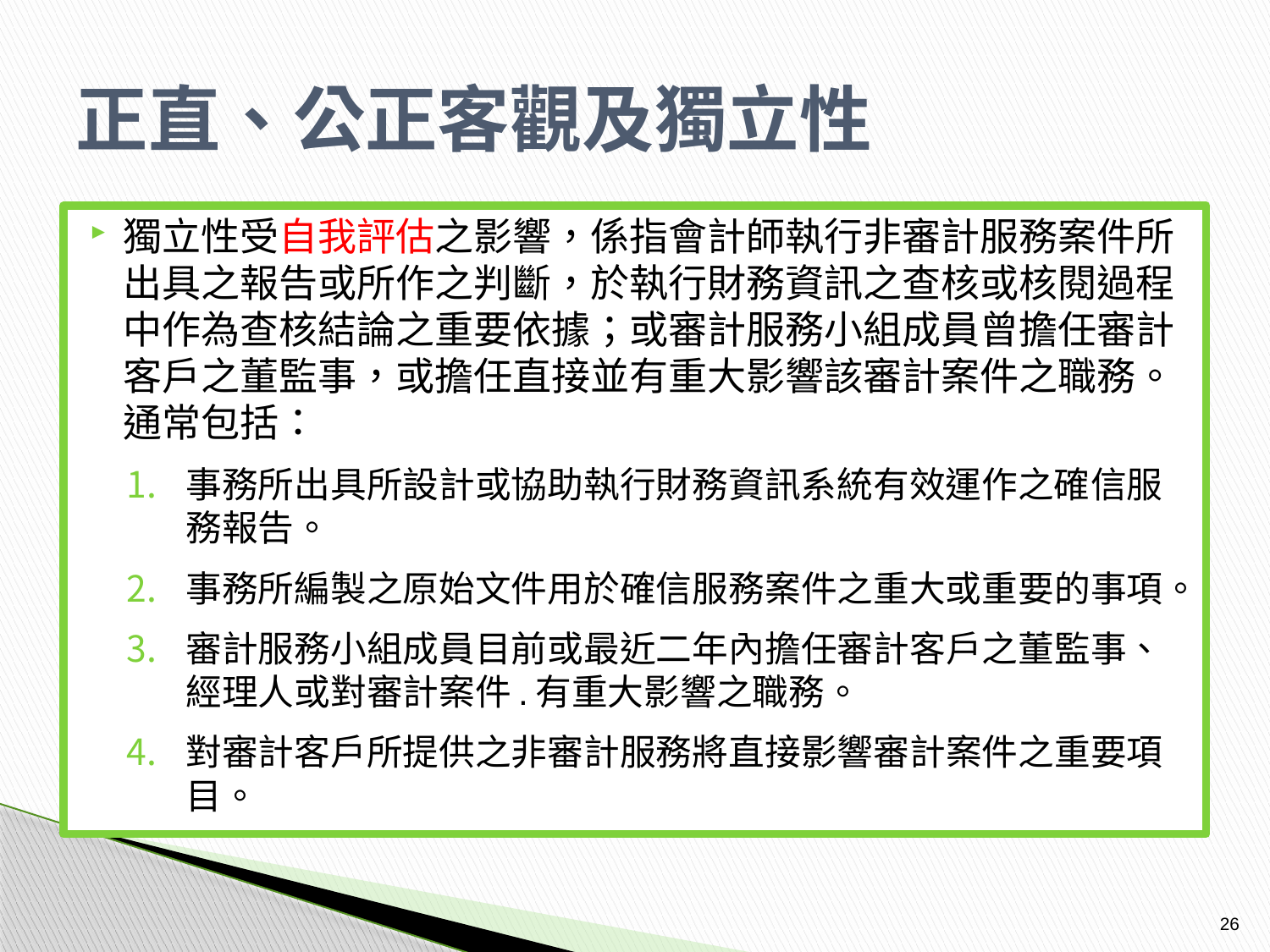

# 正直、公正客觀及獨立性
獨立性受自我評估之影響，係指會計師執行非審計服務案件所出具之報告或所作之判斷，於執行財務資訊之查核或核閱過程中作為查核結論之重要依據；或審計服務小組成員曾擔任審計客戶之董監事，或擔任直接並有重大影響該審計案件之職務。通常包括：
事務所出具所設計或協助執行財務資訊系統有效運作之確信服務報告。
事務所編製之原始文件用於確信服務案件之重大或重要的事項。
審計服務小組成員目前或最近二年內擔任審計客戶之董監事、經理人或對審計案件.有重大影響之職務。
對審計客戶所提供之非審計服務將直接影響審計案件之重要項目。

26